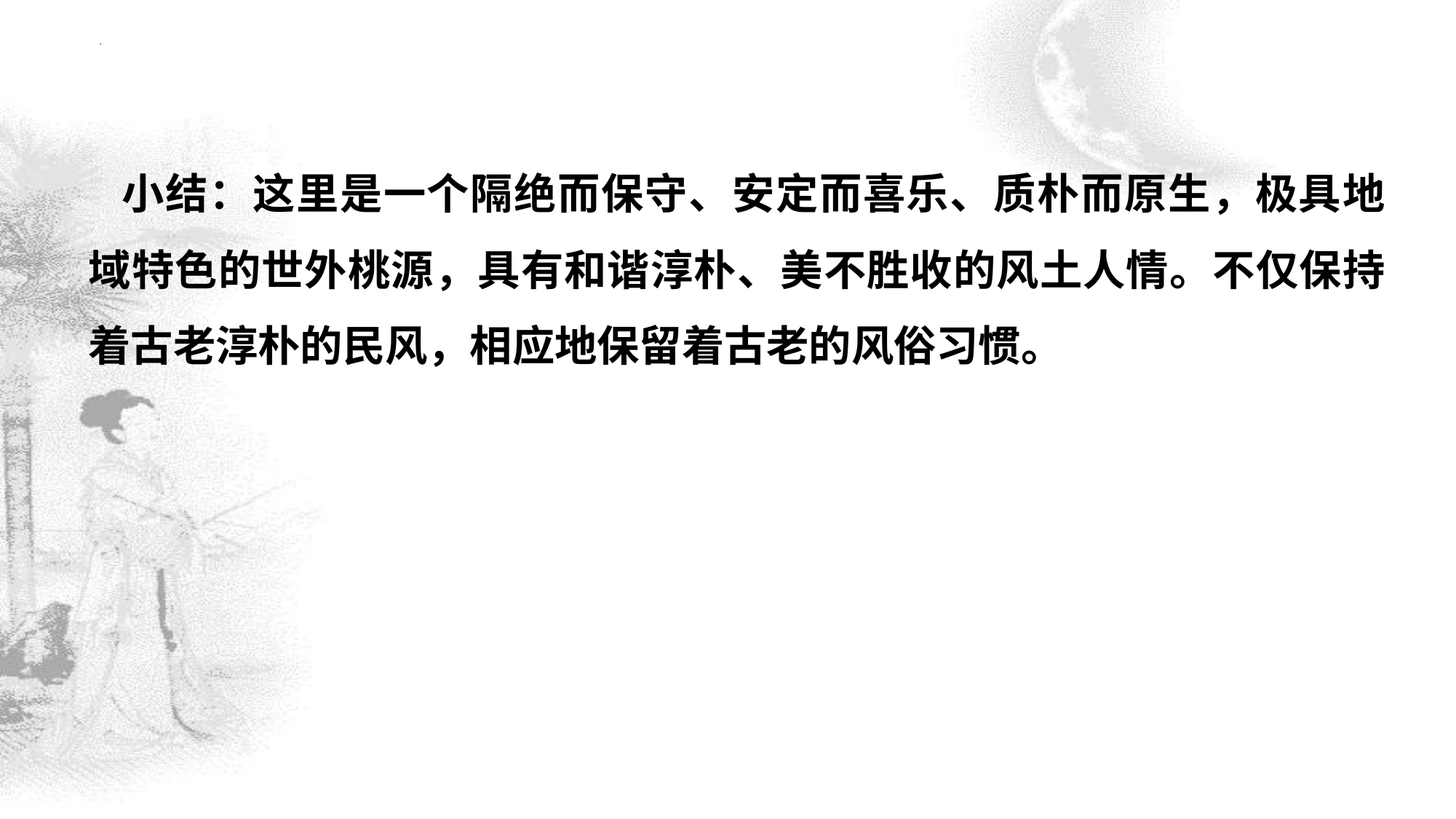

小结：这里是一个隔绝而保守、安定而喜乐、质朴而原生，极具地域特色的世外桃源，具有和谐淳朴、美不胜收的风土人情。不仅保持着古老淳朴的民风，相应地保留着古老的风俗习惯。